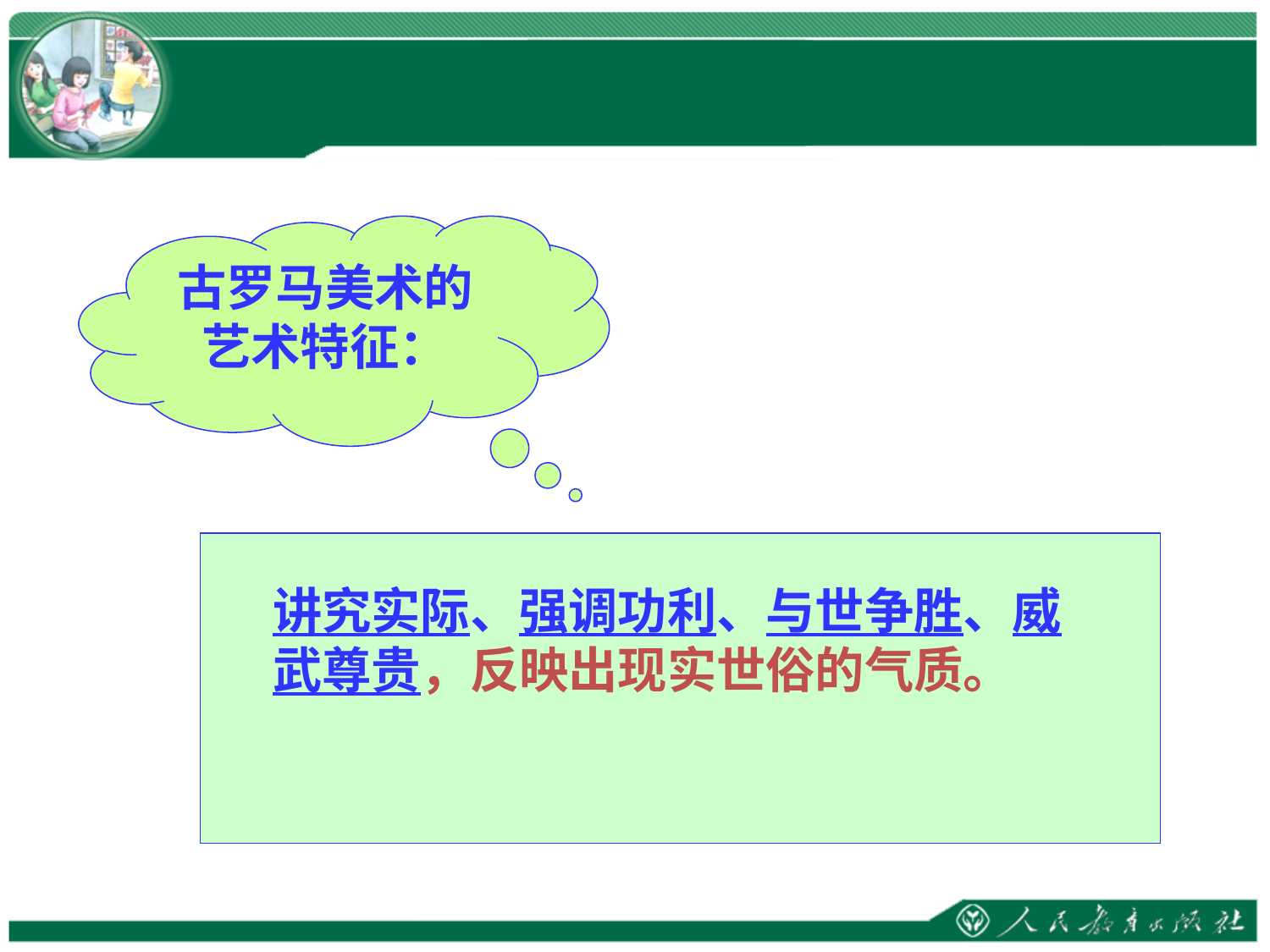

#
古罗马美术的艺术特征：

讲究实际、强调功利、与世争胜、威武尊贵，反映出现实世俗的气质。